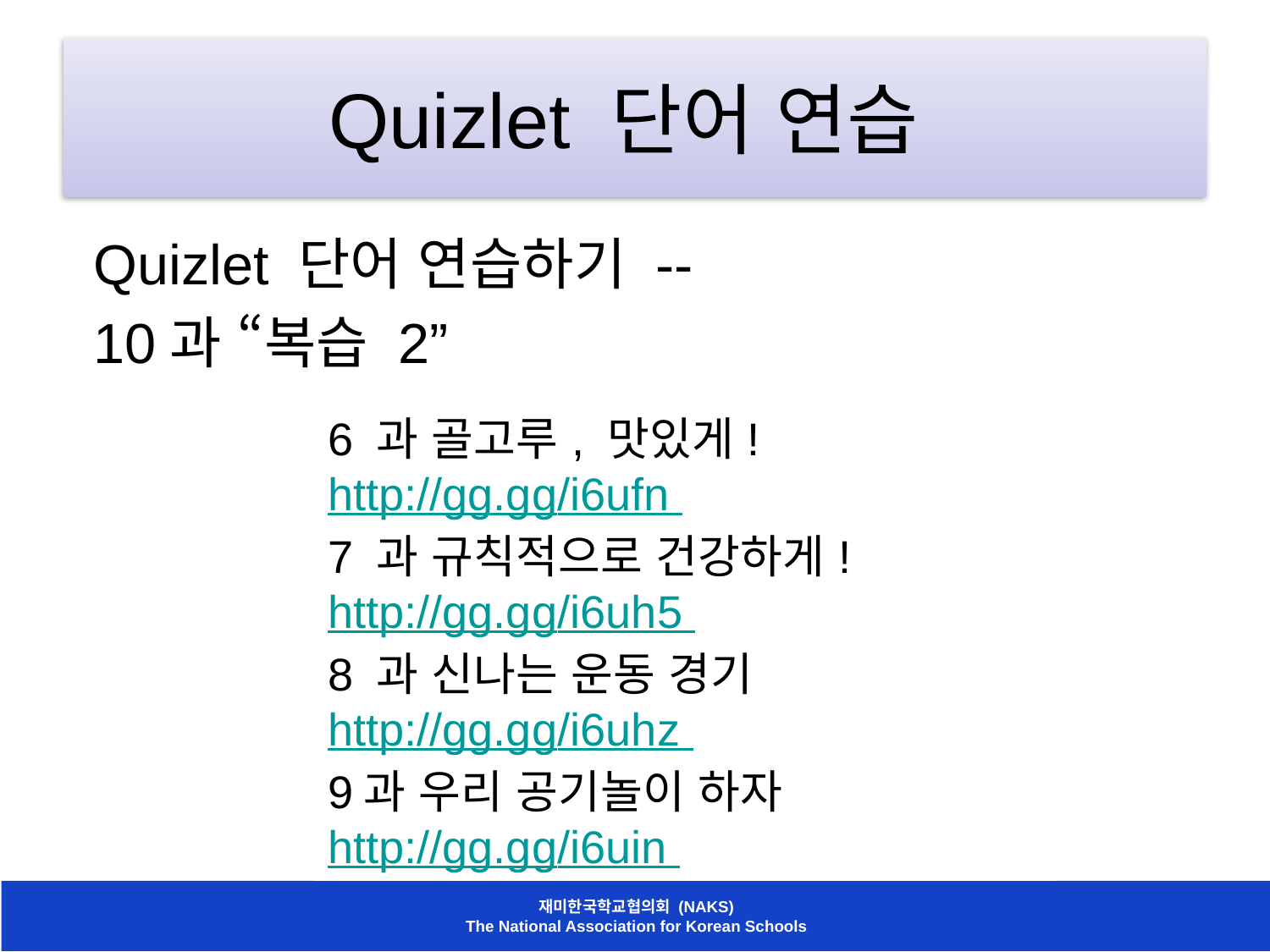

# Quizlet 단어 연습

Quizlet 단어 연습하기 --
10과 “복습 2”

| 6 과 골고루, 맛있게! http://gg.gg/i6ufn 7 과 규칙적으로 건강하게! http://gg.gg/i6uh5 8 과 신나는 운동 경기 http://gg.gg/i6uhz 9과 우리 공기놀이 하자 http://gg.gg/i6uin |
| --- |
재미한국학교협의회 (NAKS)
The National Association for Korean Schools